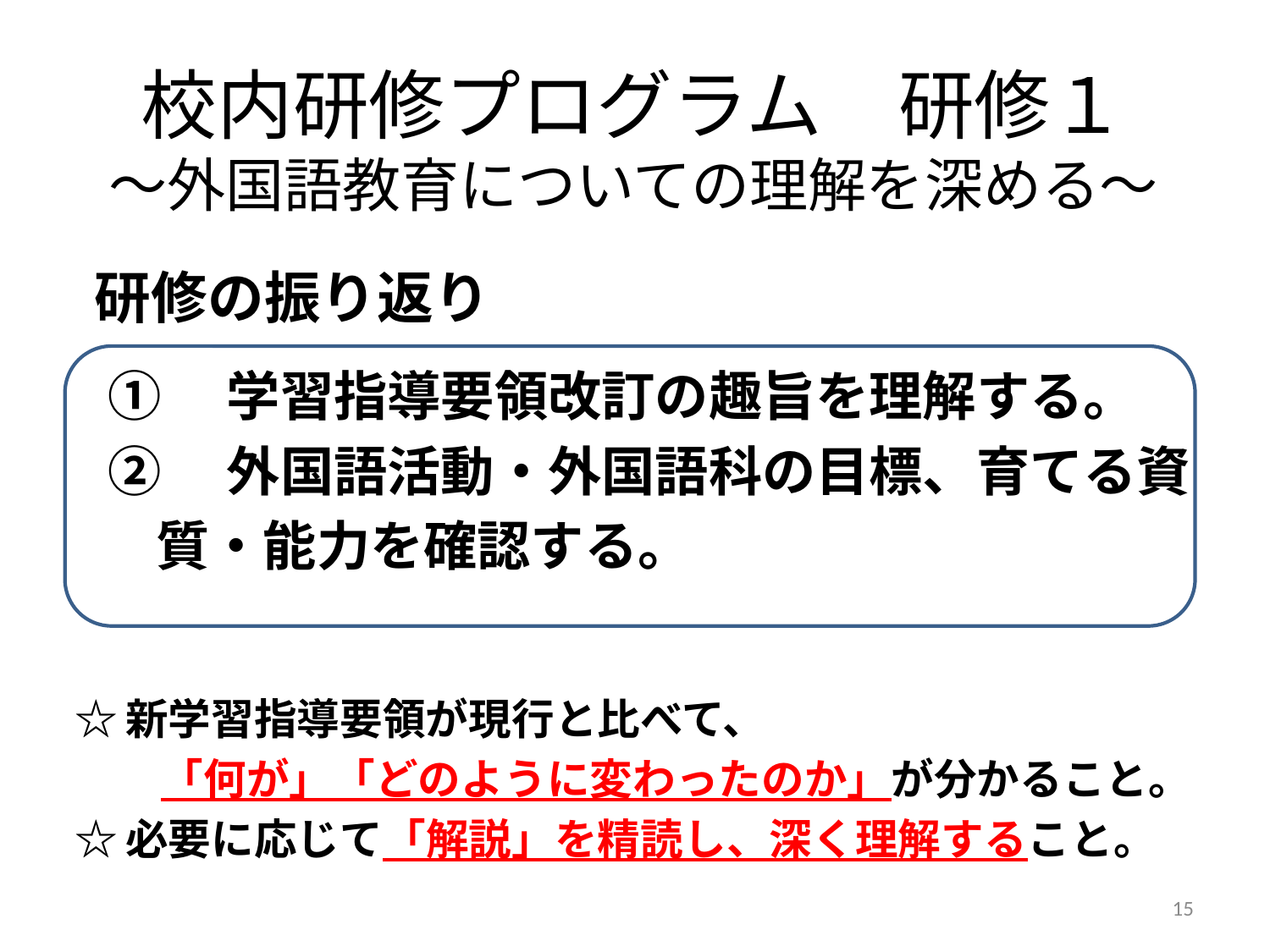

校内研修プログラム　研修１
～外国語教育についての理解を深める～
研修の振り返り

①　学習指導要領改訂の趣旨を理解する。
②　外国語活動・外国語科の目標、育てる資
   質・能力を確認する。
☆新学習指導要領が現行と比べて、
　　「何が」「どのように変わったのか」が分かること。
☆必要に応じて「解説」を精読し、深く理解すること。

15